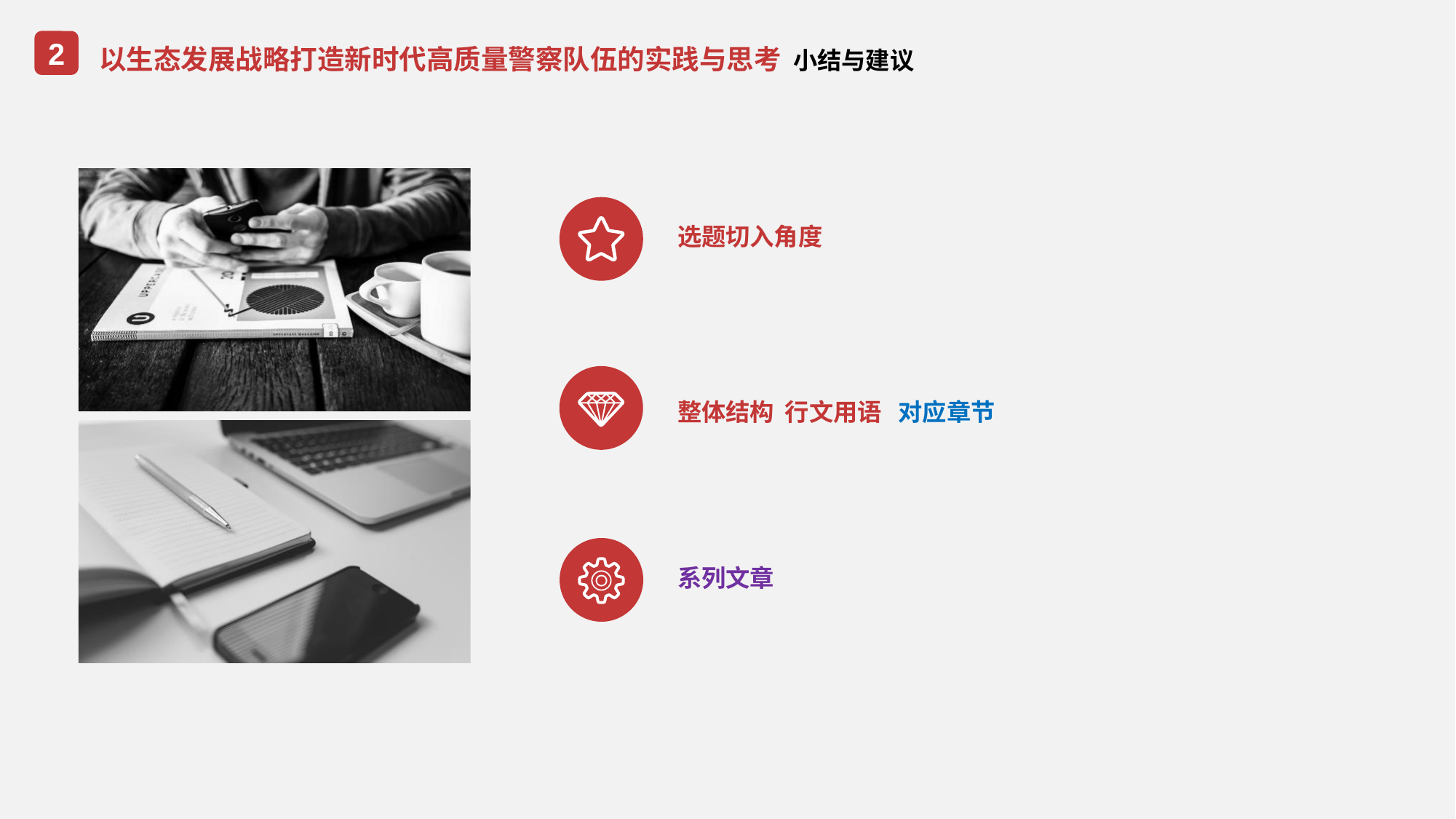

以生态发展战略打造新时代高质量警察队伍的实践与思考  小结与建议
2

选题切入角度

整体结构  行文用语   对应章节

系列文章